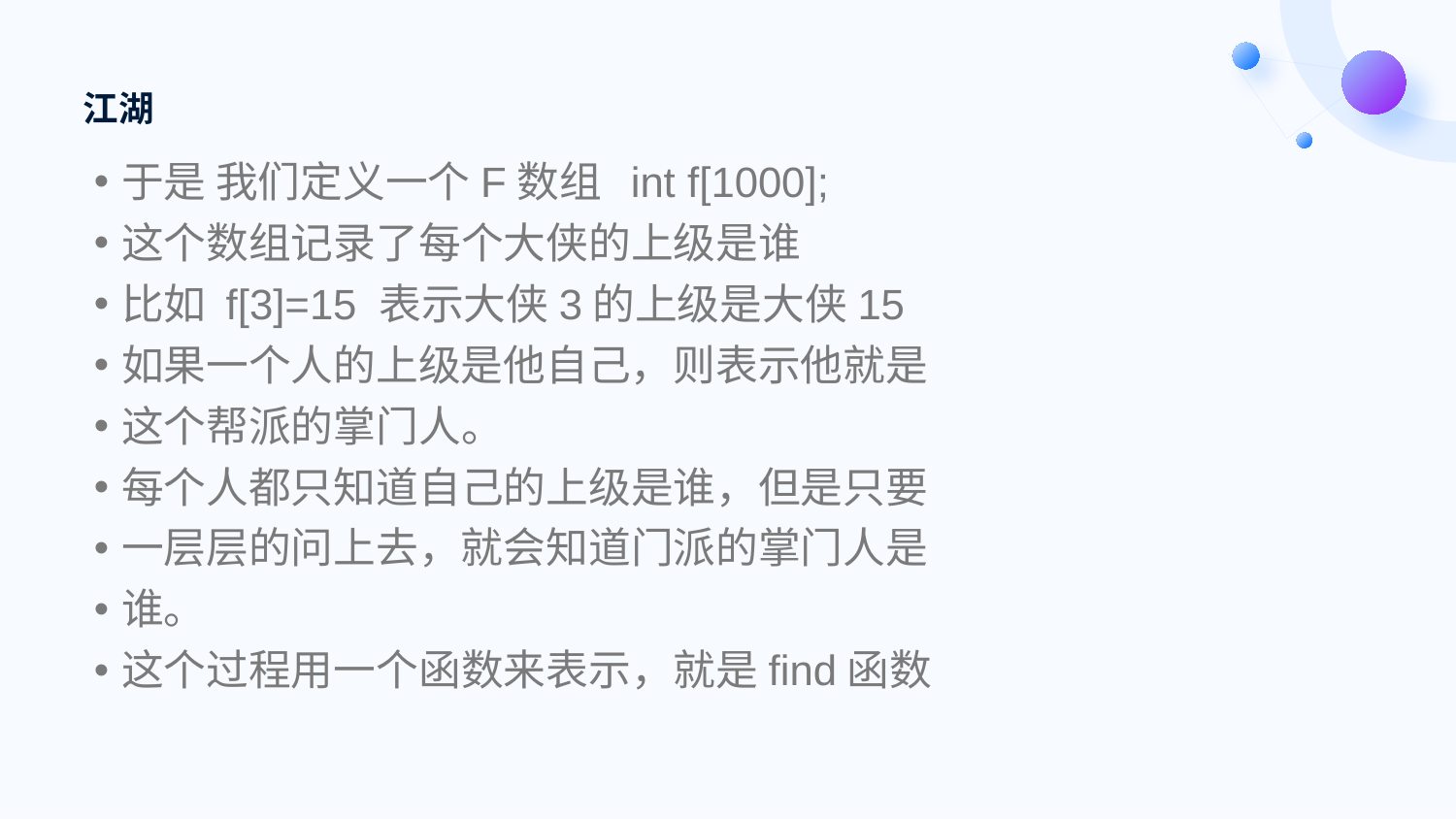

# 江湖
于是 我们定义一个F数组  int f[1000];
这个数组记录了每个大侠的上级是谁
比如 f[3]=15 表示大侠3的上级是大侠15
如果一个人的上级是他自己，则表示他就是
这个帮派的掌门人。
每个人都只知道自己的上级是谁，但是只要
一层层的问上去，就会知道门派的掌门人是
谁。
这个过程用一个函数来表示，就是find函数